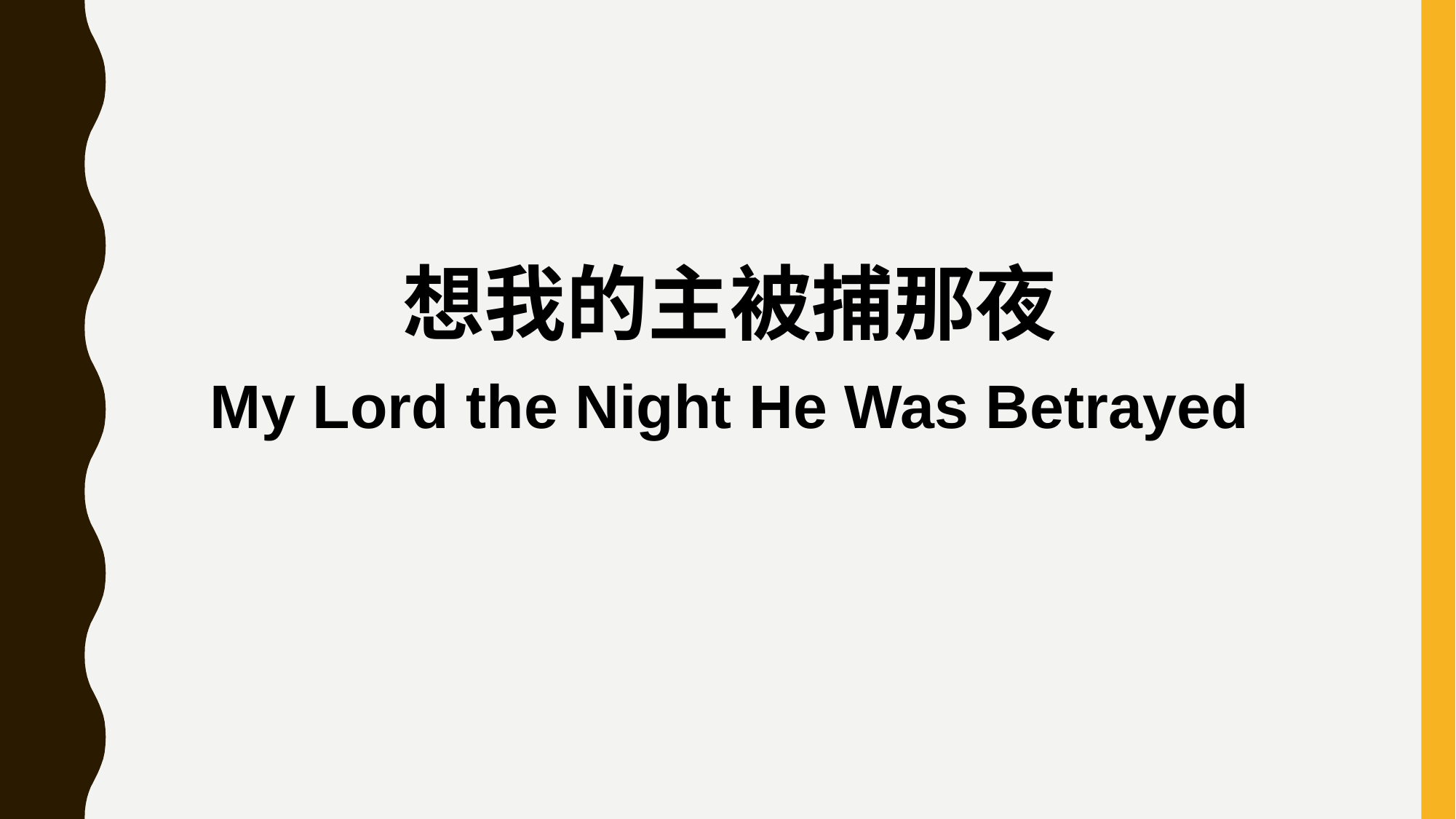

想我的主被捕那夜
My Lord the Night He Was Betrayed